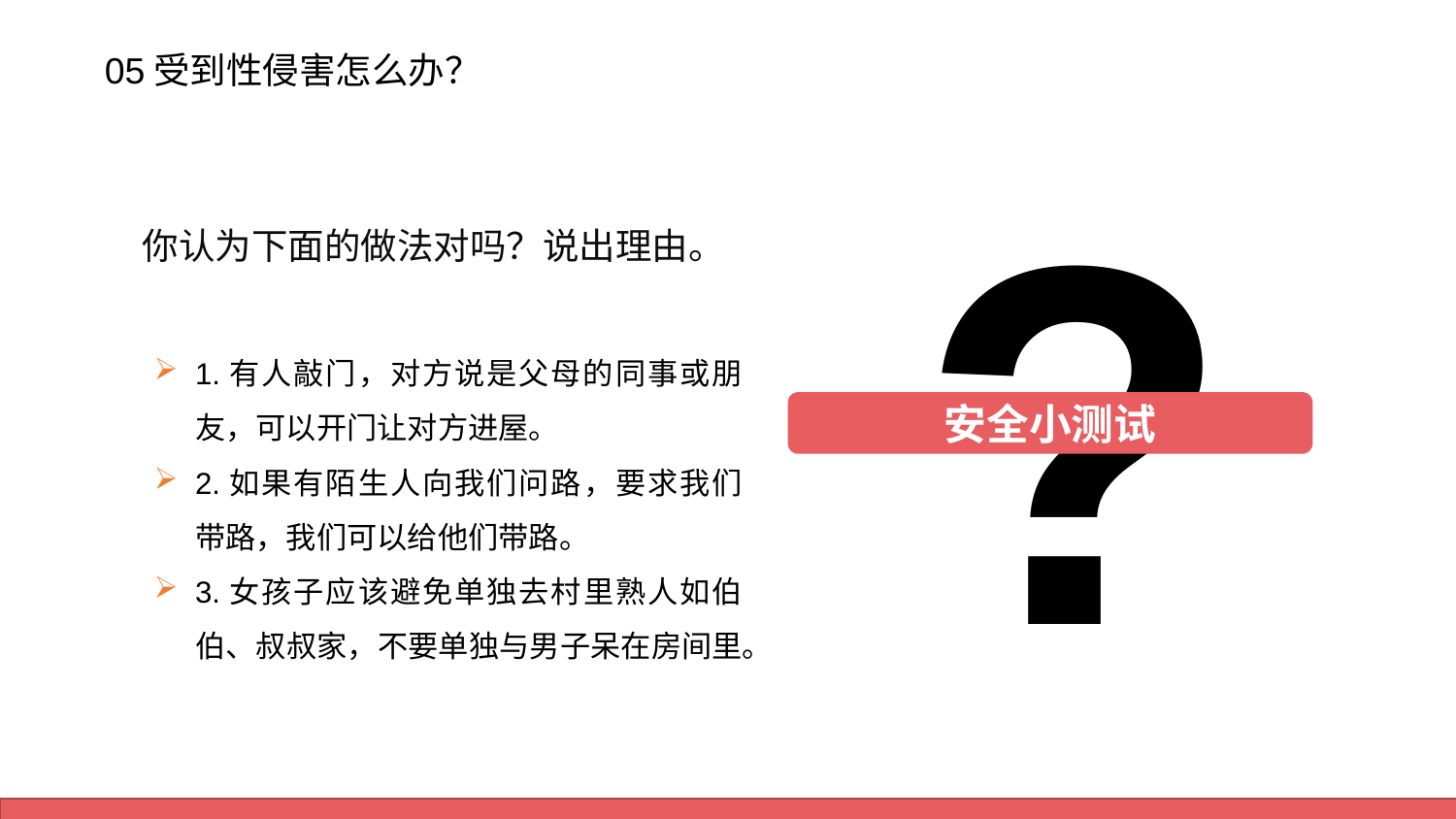

?
你认为下面的做法对吗？说出理由。
1.有人敲门，对方说是父母的同事或朋友，可以开门让对方进屋。
2.如果有陌生人向我们问路，要求我们带路，我们可以给他们带路。
3.女孩子应该避免单独去村里熟人如伯伯、叔叔家，不要单独与男子呆在房间里。
安全小测试